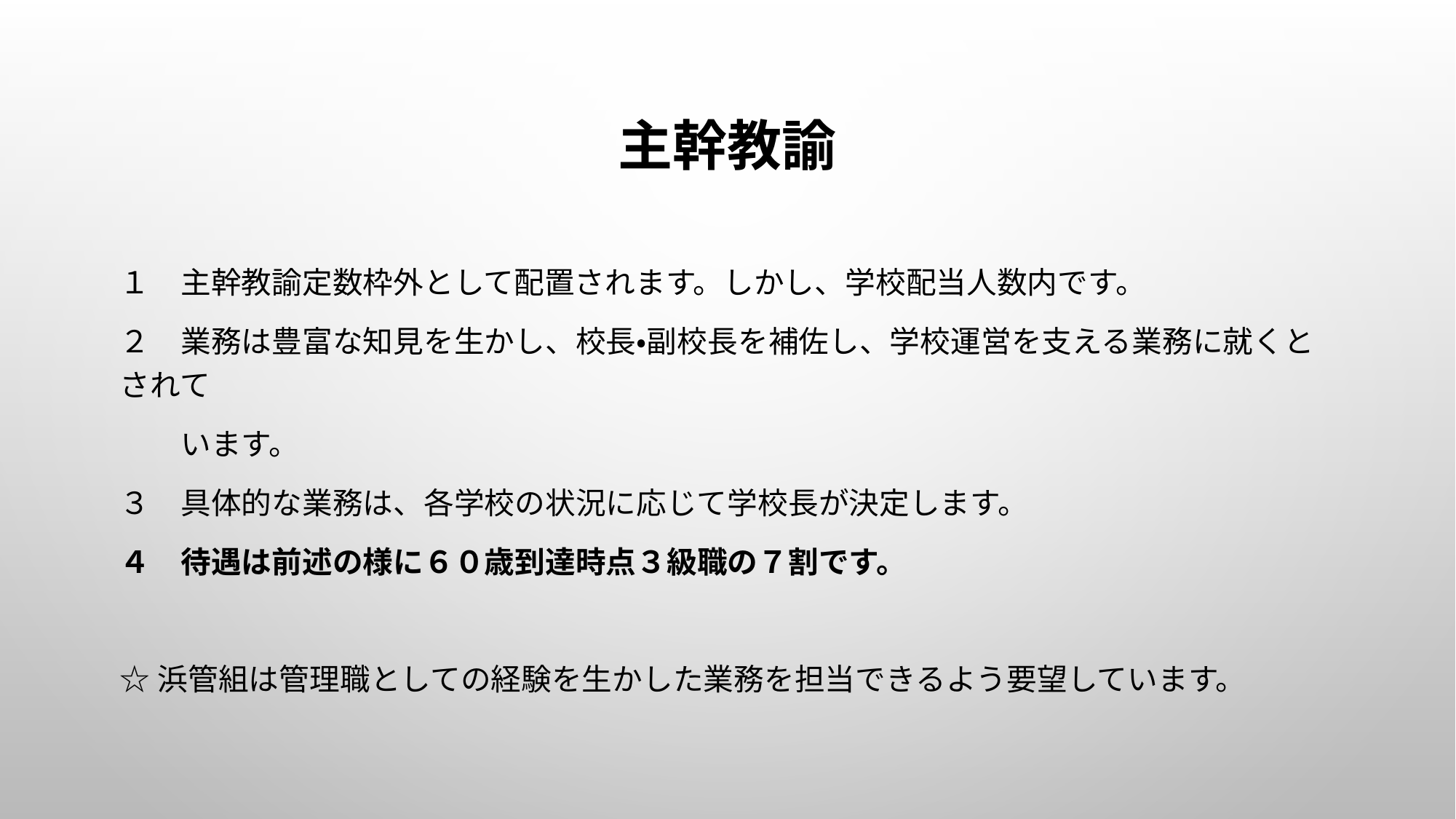

# 主幹教諭
１　主幹教諭定数枠外として配置されます。しかし、学校配当人数内です。
２　業務は豊富な知見を生かし、校長・副校長を補佐し、学校運営を支える業務に就くとされて
　　います。
３　具体的な業務は、各学校の状況に応じて学校長が決定します。
４　待遇は前述の様に６０歳到達時点３級職の７割です。

☆浜管組は管理職としての経験を生かした業務を担当できるよう要望しています。